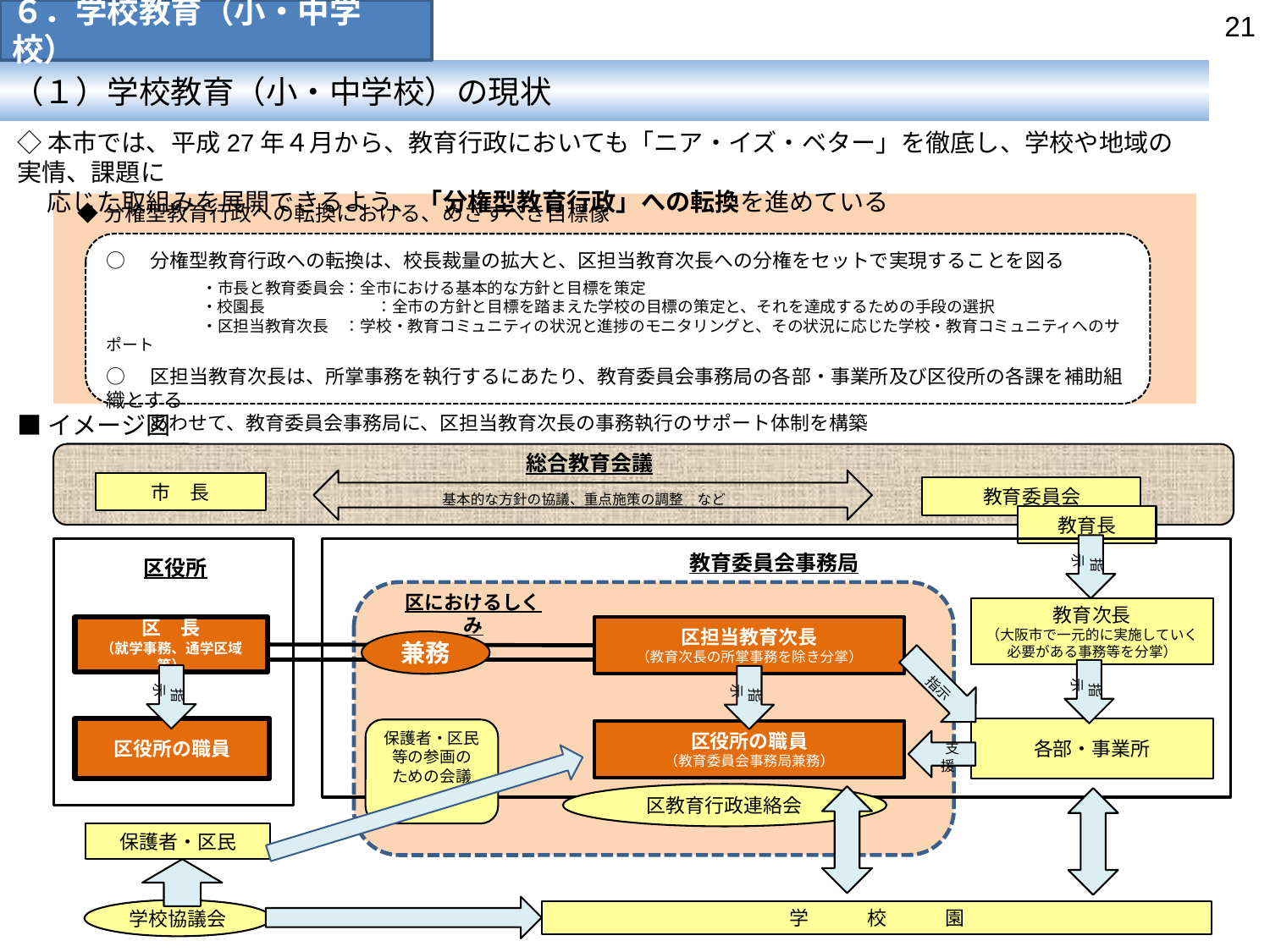

６．学校教育（小・中学校）
21
（１）学校教育（小・中学校）の現状
◇本市では、平成27年４月から、教育行政においても「ニア・イズ・ベター」を徹底し、学校や地域の実情、課題に
　 応じた取組みを展開できるよう、「分権型教育行政」への転換を進めている
◆分権型教育行政への転換における、めざすべき目標像

○　分権型教育行政への転換は、校長裁量の拡大と、区担当教育次長への分権をセットで実現することを図る

　　　　　　・市長と教育委員会：全市における基本的な方針と目標を策定
　　　　　　・校園長　　　　　　　：全市の方針と目標を踏まえた学校の目標の策定と、それを達成するための手段の選択
　　　　　　・区担当教育次長　：学校・教育コミュニティの状況と進捗のモニタリングと、その状況に応じた学校・教育コミュニティへのサポート

○　区担当教育次長は、所掌事務を執行するにあたり、教育委員会事務局の各部・事業所及び区役所の各課を補助組織とする
　　 あわせて、教育委員会事務局に、区担当教育次長の事務執行のサポート体制を構築
■イメージ図

総合教育会議
市　長
教育委員会
基本的な方針の協議、重点施策の調整　など
教育長
 指示

教育委員会事務局
区役所

区におけるしくみ
教育次長
（大阪市で一元的に実施していく
必要がある事務等を分掌）
区担当教育次長
（教育次長の所掌事務を除き分掌）
区　長
（就学事務、通学区域等）
兼務
 指示

 指示
 指示
 指示
区役所の職員
各部・事業所
保護者・区民等の参画の
ための会議

区役所の職員
（教育委員会事務局兼務）
 支援
区教育行政連絡会

保護者・区民

学校協議会
学　　　校　　　園